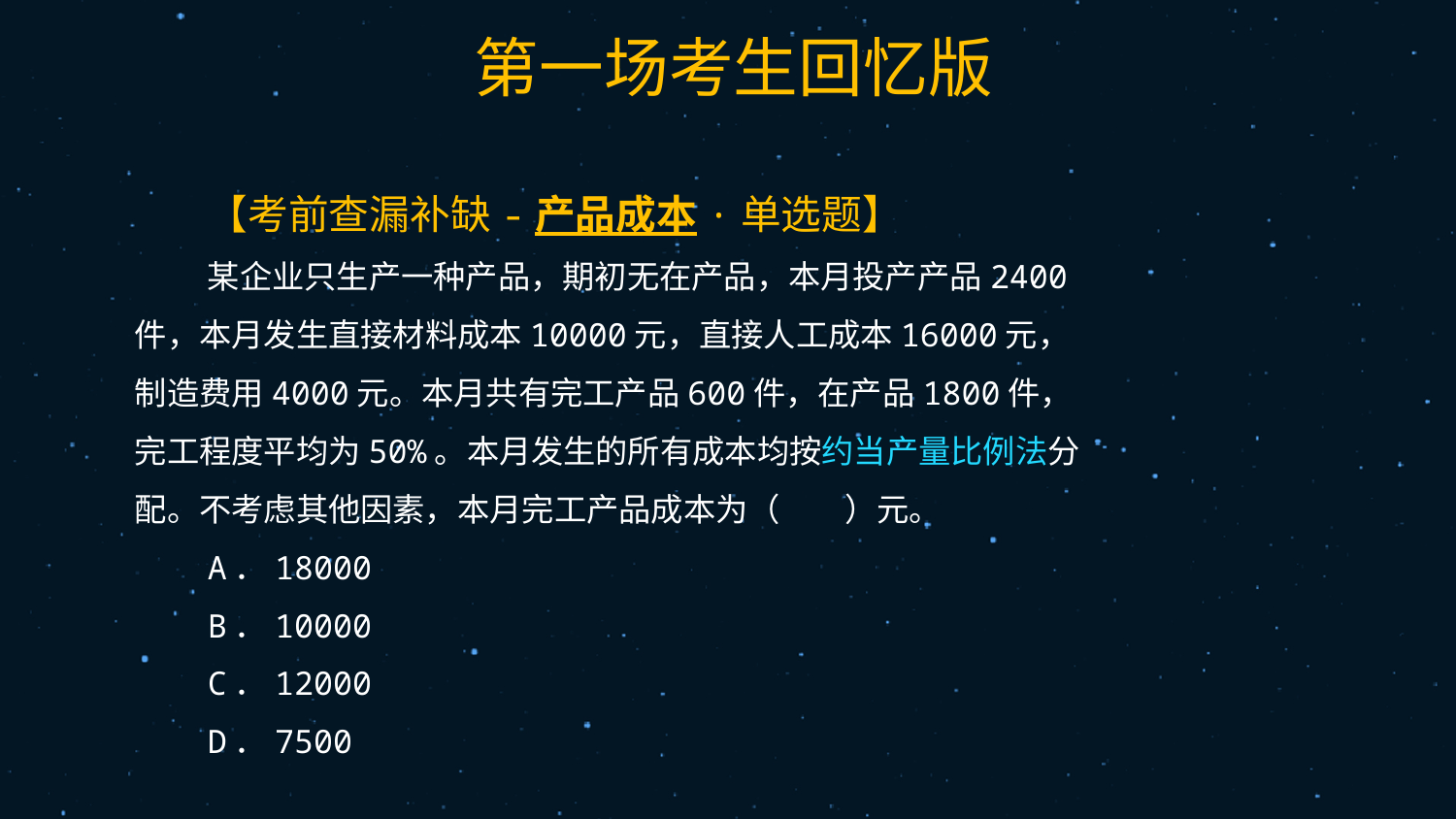

64
【考前查漏补缺-产品成本·单选题】
某企业只生产一种产品，期初无在产品，本月投产产品2400件，本月发生直接材料成本10000元，直接人工成本16000元，制造费用4000元。本月共有完工产品600件，在产品1800件，完工程度平均为50%。本月发生的所有成本均按约当产量比例法分配。不考虑其他因素，本月完工产品成本为（　　）元。
A．18000
B．10000
C．12000
D．7500